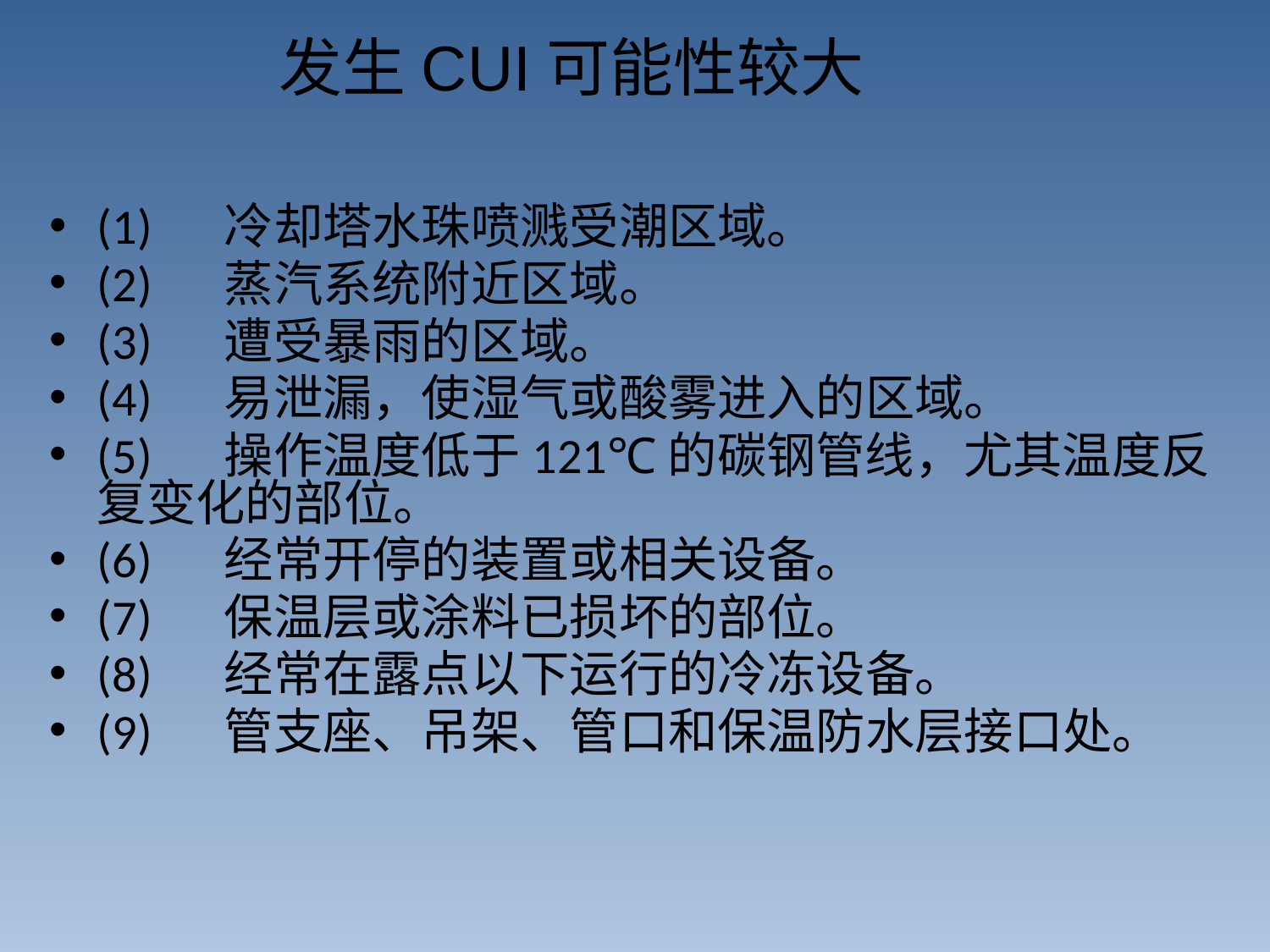

# 发生CUI可能性较大
(1)	冷却塔水珠喷溅受潮区域。
(2)	蒸汽系统附近区域。
(3)	遭受暴雨的区域。
(4)	易泄漏，使湿气或酸雾进入的区域。
(5)	操作温度低于121℃的碳钢管线，尤其温度反复变化的部位。
(6)	经常开停的装置或相关设备。
(7)	保温层或涂料已损坏的部位。
(8)	经常在露点以下运行的冷冻设备。
(9)	管支座、吊架、管口和保温防水层接口处。